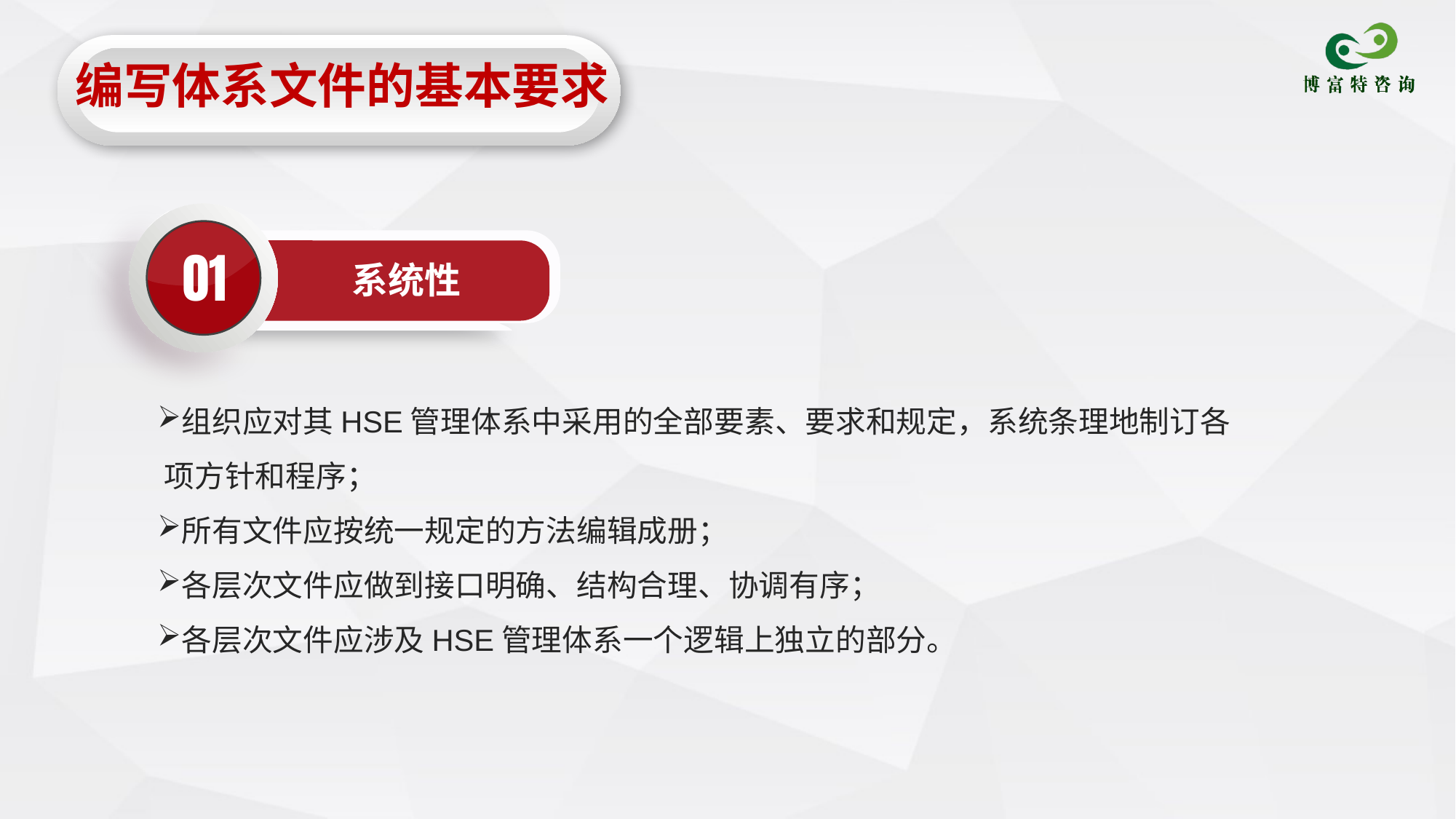

编写体系文件的基本要求

01

系统性
组织应对其HSE管理体系中采用的全部要素、要求和规定，系统条理地制订各项方针和程序；
所有文件应按统一规定的方法编辑成册；
各层次文件应做到接口明确、结构合理、协调有序；
各层次文件应涉及HSE管理体系一个逻辑上独立的部分。